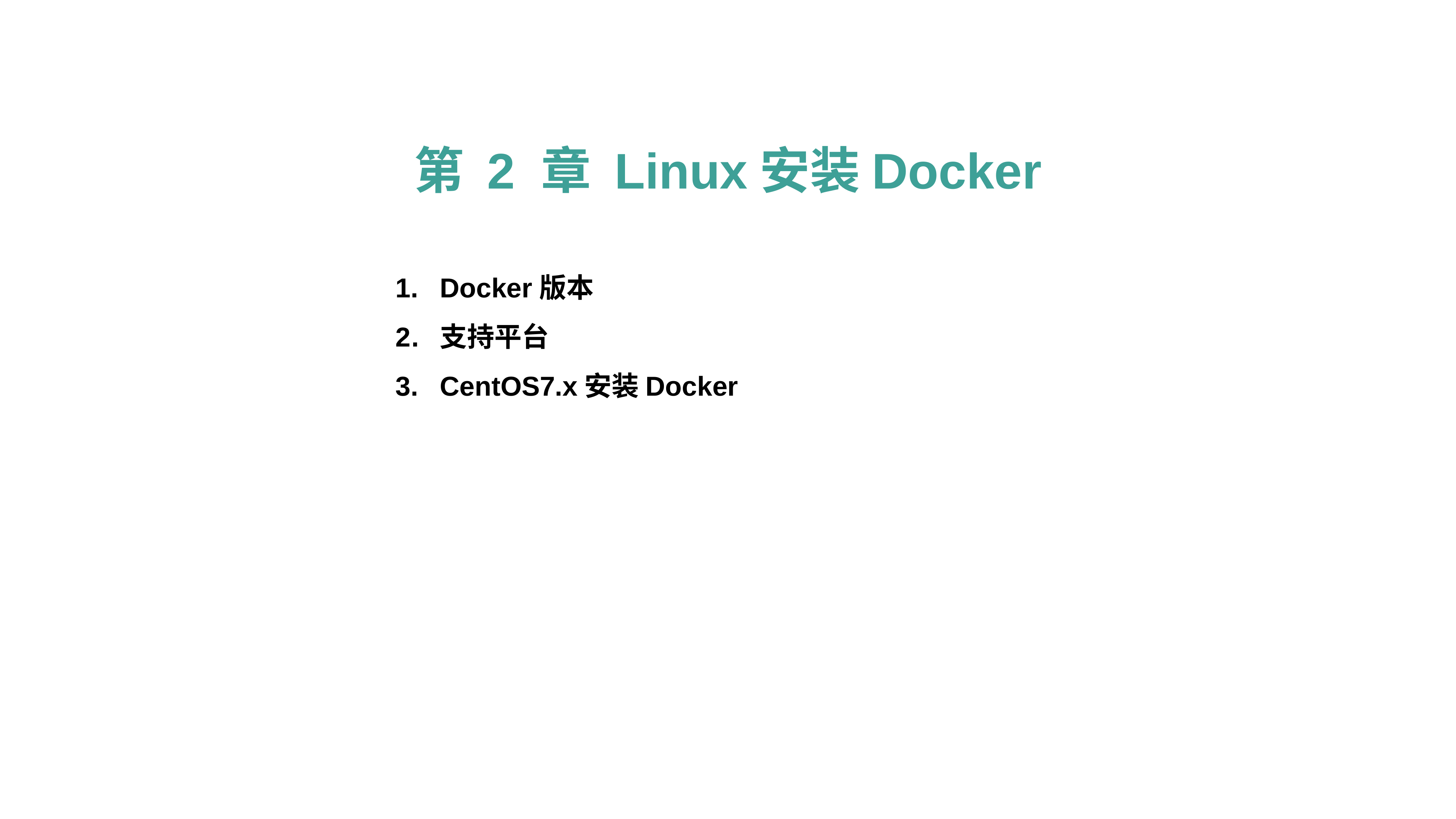

第 2 章 Linux安装Docker
Docker版本
支持平台
CentOS7.x安装Docker